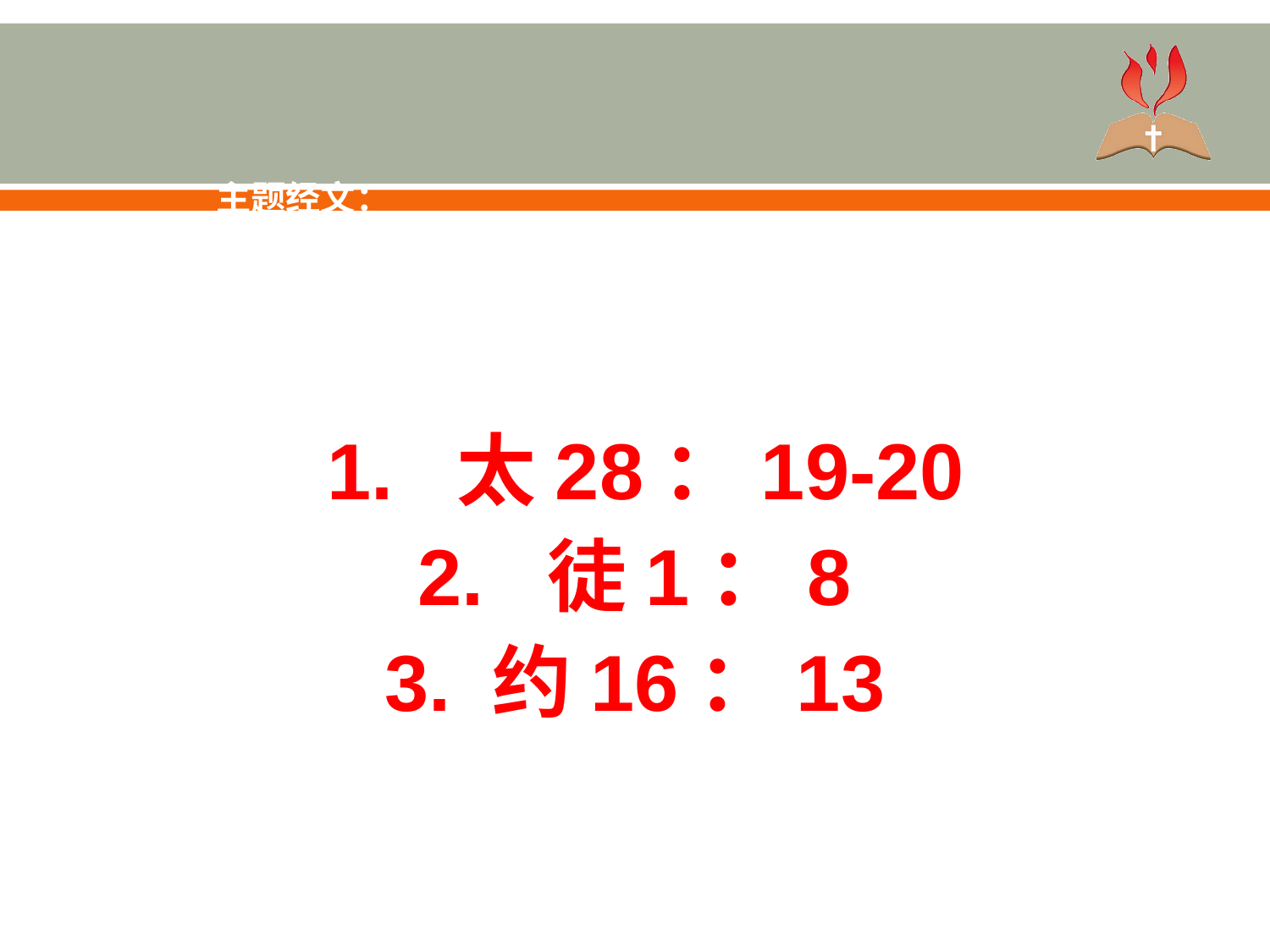

主题经文：

 1.  太28：19-20
2.  徒1：8
3. 约16：13